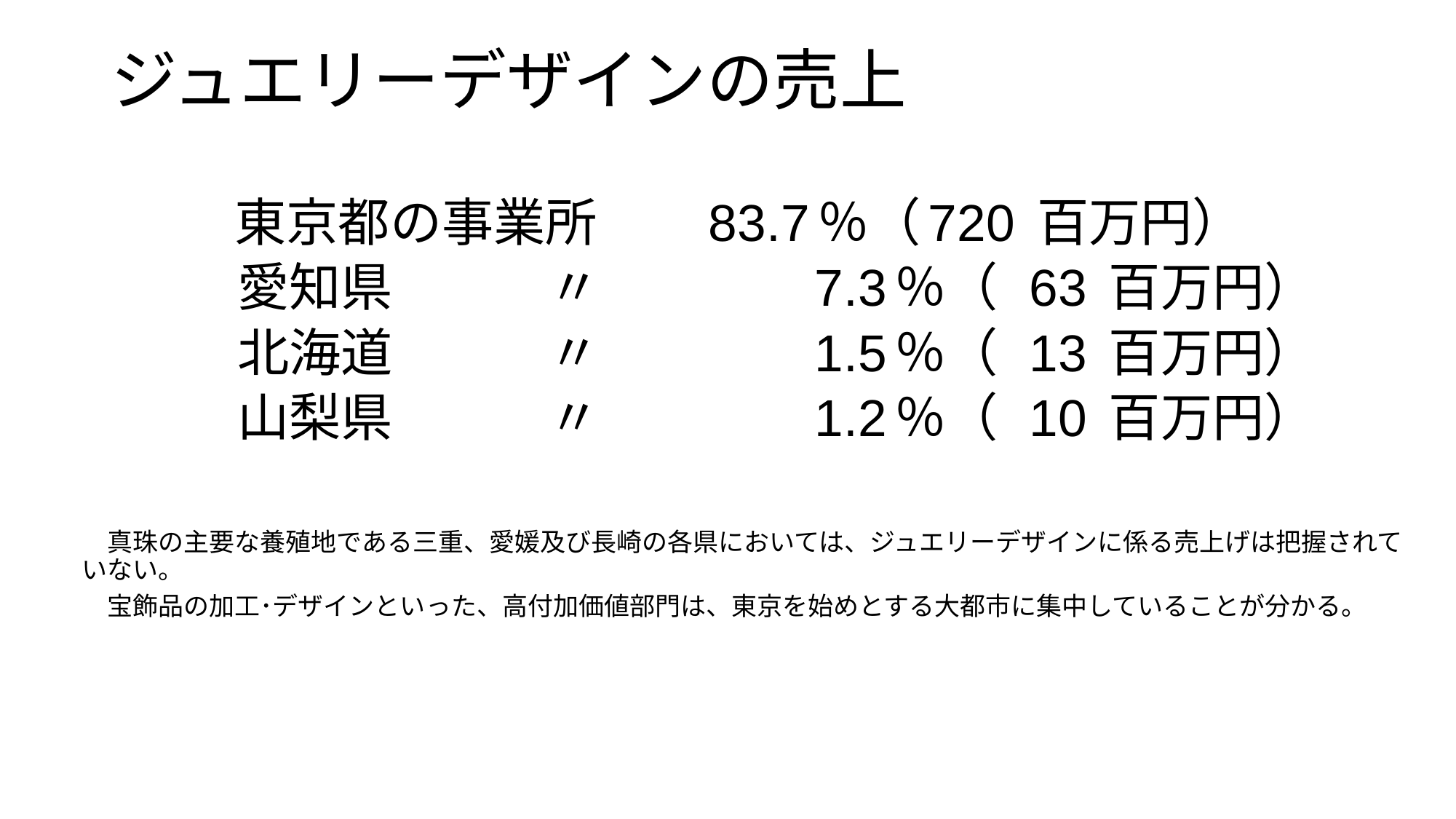

# ジュエリーデザインの売上
　　　　　　東京都の事業所　　83.7％（720 百万円）
　　　愛知県　　　〃　　　　7.3％（  63 百万円）
　　　北海道　　　〃　　　　1.5％（  13 百万円）
　　　山梨県　　　〃　　　　1.2％（  10 百万円）

　真珠の主要な養殖地である三重、愛媛及び長崎の各県においては、ジュエリーデザインに係る売上げは把握されていない。
　宝飾品の加工･デザインといった、高付加価値部門は、東京を始めとする大都市に集中していることが分かる。